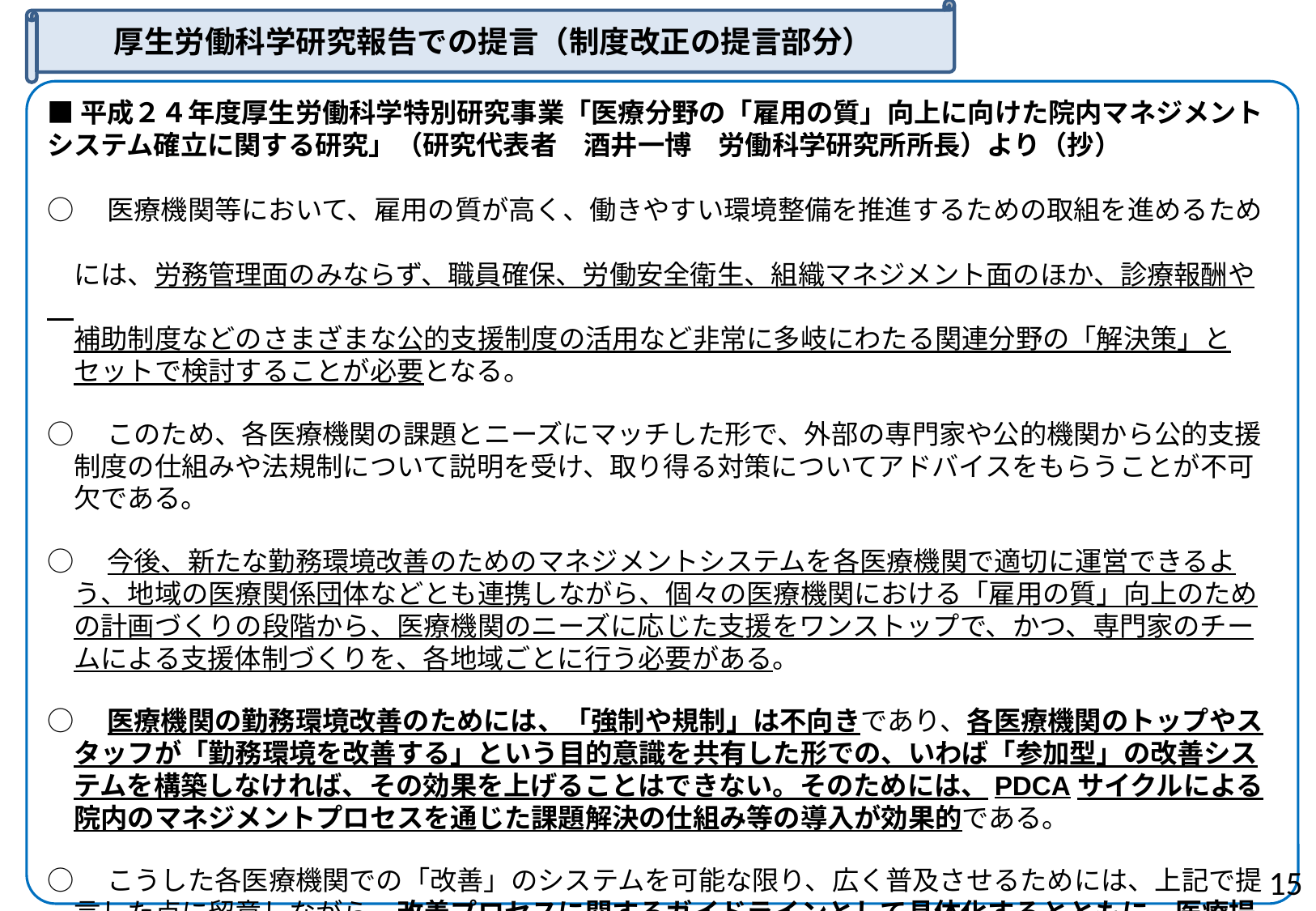

厚生労働科学研究報告での提言（制度改正の提言部分）
■平成２４年度厚生労働科学特別研究事業「医療分野の「雇用の質」向上に向けた院内マネジメントシステム確立に関する研究」（研究代表者　酒井一博　労働科学研究所所長）より（抄）

○　医療機関等において、雇用の質が高く、働きやすい環境整備を推進するための取組を進めるため
　には、労務管理面のみならず、職員確保、労働安全衛生、組織マネジメント面のほか、診療報酬や
　補助制度などのさまざまな公的支援制度の活用など非常に多岐にわたる関連分野の「解決策」と
　セットで検討することが必要となる。

○　このため、各医療機関の課題とニーズにマッチした形で、外部の専門家や公的機関から公的支援
　制度の仕組みや法規制について説明を受け、取り得る対策についてアドバイスをもらうことが不可
　欠である。

○　今後、新たな勤務環境改善のためのマネジメントシステムを各医療機関で適切に運営できるよ
　う、地域の医療関係団体などとも連携しながら、個々の医療機関における「雇用の質」向上のため
　の計画づくりの段階から、医療機関のニーズに応じた支援をワンストップで、かつ、専門家のチー
　ムによる支援体制づくりを、各地域ごとに行う必要がある。

○　医療機関の勤務環境改善のためには、「強制や規制」は不向きであり、各医療機関のトップやス
　タッフが「勤務環境を改善する」という目的意識を共有した形での、いわば「参加型」の改善シス
　テムを構築しなければ、その効果を上げることはできない。そのためには、PDCAサイクルによる
　院内のマネジメントプロセスを通じた課題解決の仕組み等の導入が効果的である。

○　こうした各医療機関での「改善」のシステムを可能な限り、広く普及させるためには、上記で提
　言した点に留意しながら、改善プロセスに関するガイドラインとして具体化するとともに、医療提
　供に関するシステムの一環として法制化を検討すべきである。
15